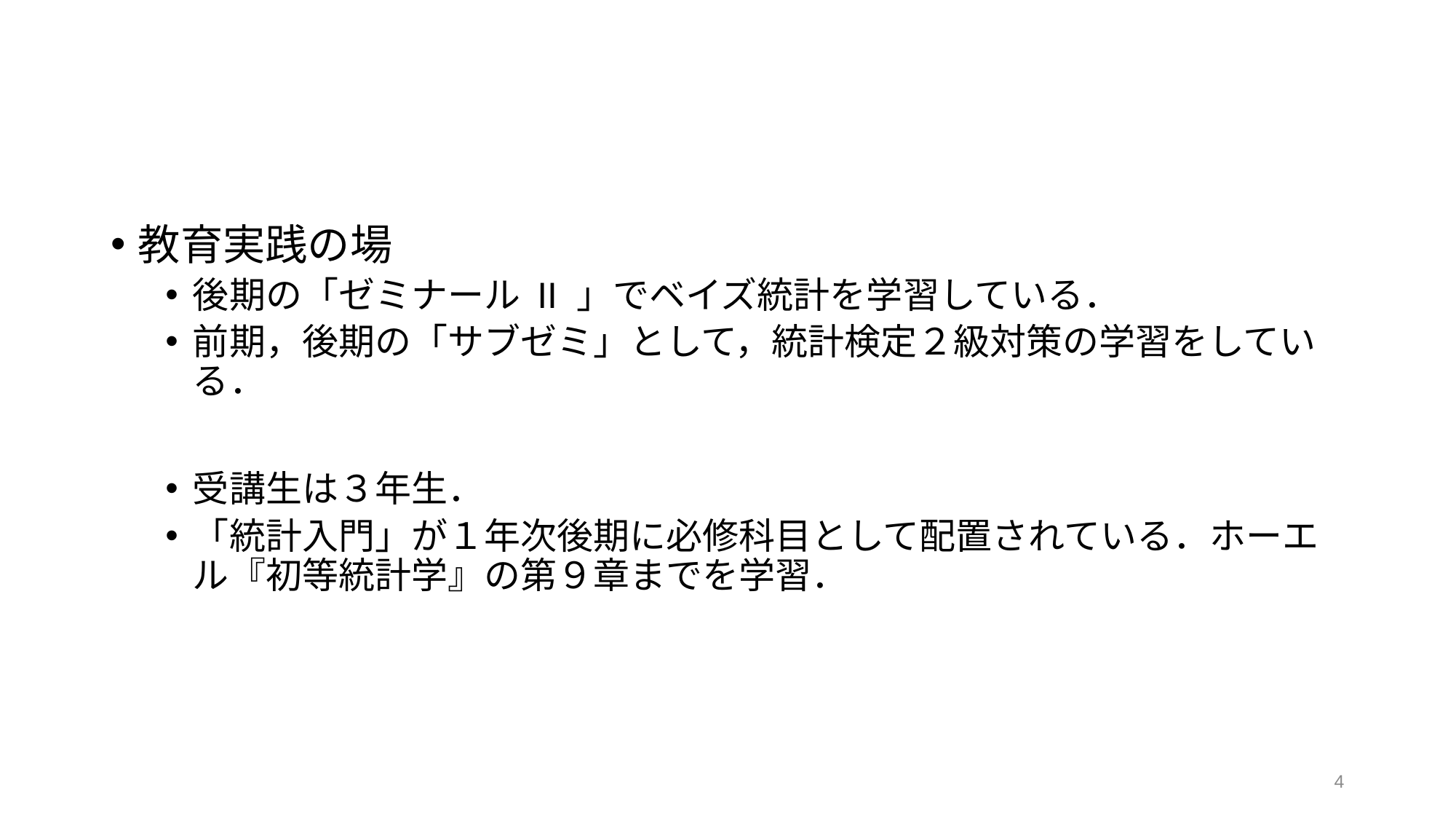

#
教育実践の場
後期の「ゼミナール II 」でベイズ統計を学習している．
前期，後期の「サブゼミ」として，統計検定２級対策の学習をしている．

受講生は３年生．
「統計入門」が１年次後期に必修科目として配置されている．ホーエル『初等統計学』の第９章までを学習．
4